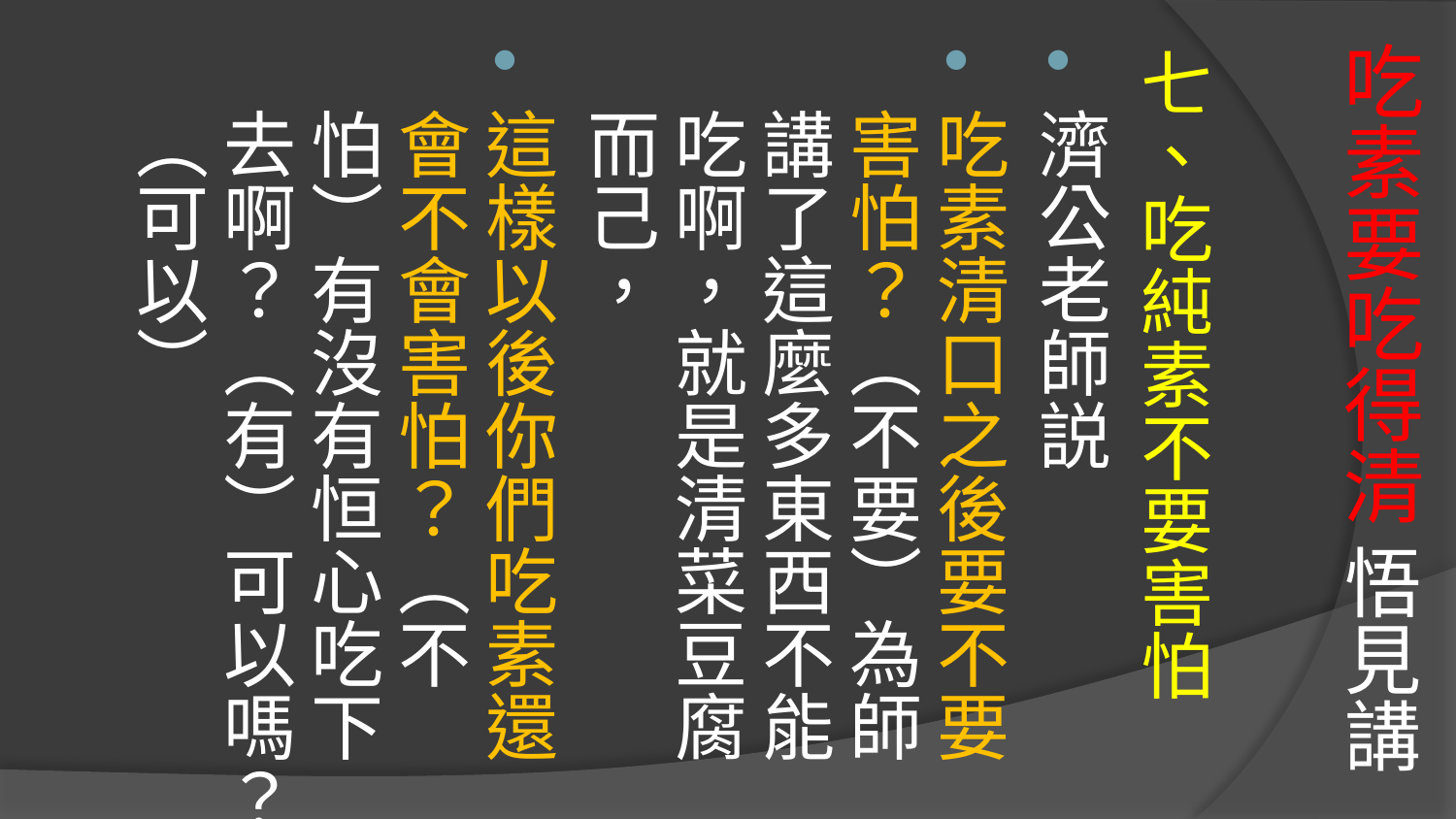

# 吃素要吃得清 悟見講
七、吃純素不要害怕
濟公老師説
吃素清口之後要不要害怕？（不要）為師講了這麼多東西不能吃啊，就是清菜豆腐而己，
這樣以後你們吃素還會不會害怕？（不怕）有沒有恒心吃下去啊？（有）可以嗎？（可以）